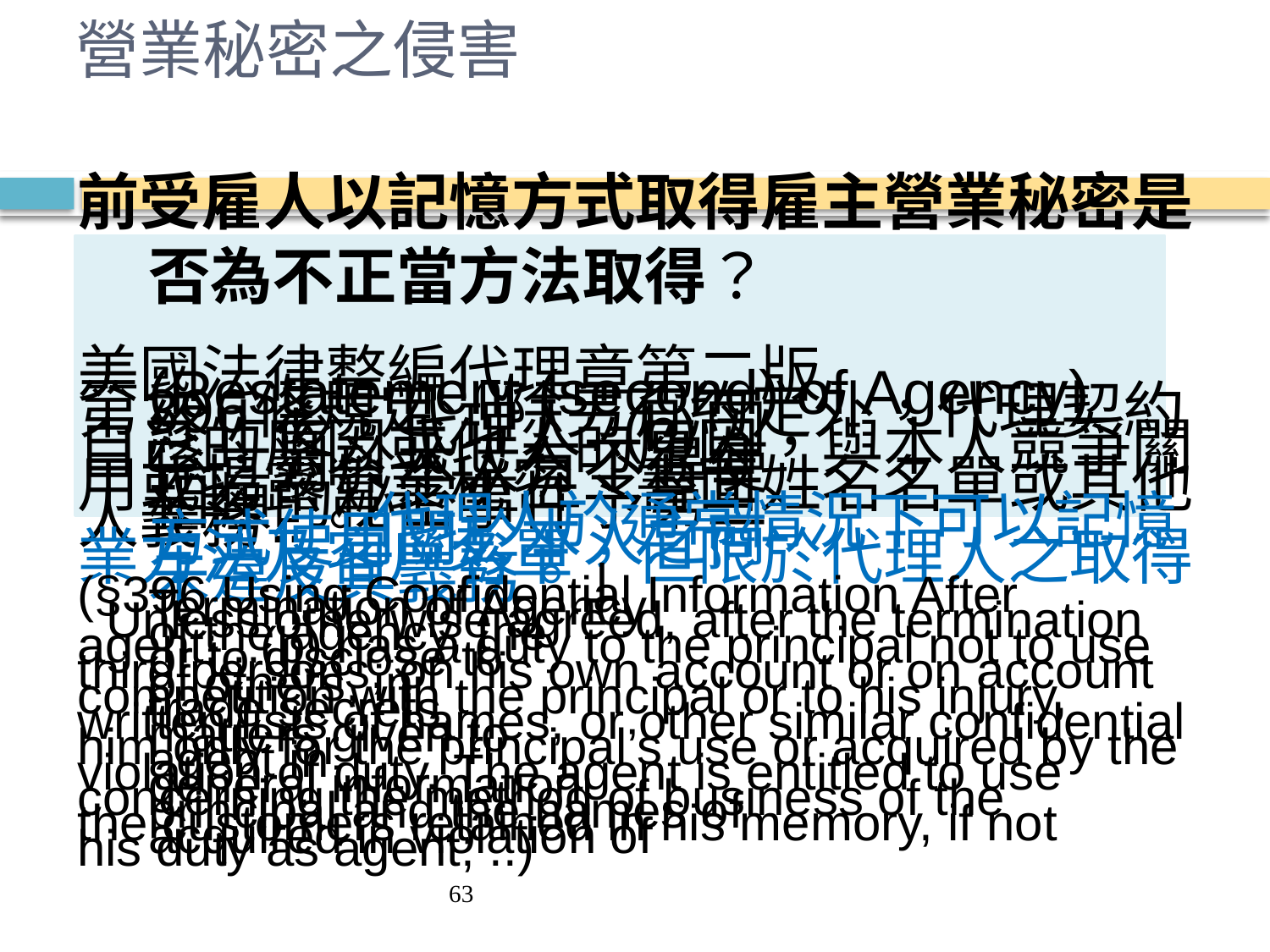

# 營業秘密之侵害
前受雇人以記憶方式取得雇主營業秘密是否為不正當方法取得？

美國法律整編代理章第二版(Restatement (second) of Agency)
第396條規定「除另有約定外，代理契約終止後，代理人..(b)因
自己的原因或他人的原因，與本人競爭關係，對於本人有不得使
用或揭露營業秘密、書面姓名名單或其他相類的秘密事件予第三
人義務..。代理人於通常情況下可以記憶方式使用關於本人之商
業方法及客戶名單，但限於代理人之取得未違反其義務。」
(§396 Using Confidential Information After Termination of Agency
  Unless otherwise agreed, after the termination of the agency, the
agent: ..(b) has a duty to the principal not to use or to disclose to
third persons, on his own account or on account of others, in
competition with the principal or to his injury, trade secrets,
written lists of names, or other similar confidential matters given to
him only for the principal’s use or acquired by the agent in
violation of duty. The agent is entitled to use general information
concerning the method of business of the principal and the names of
the customers retained in his memory, if not acquired in violation of
his duty as agent; ..)

，

63